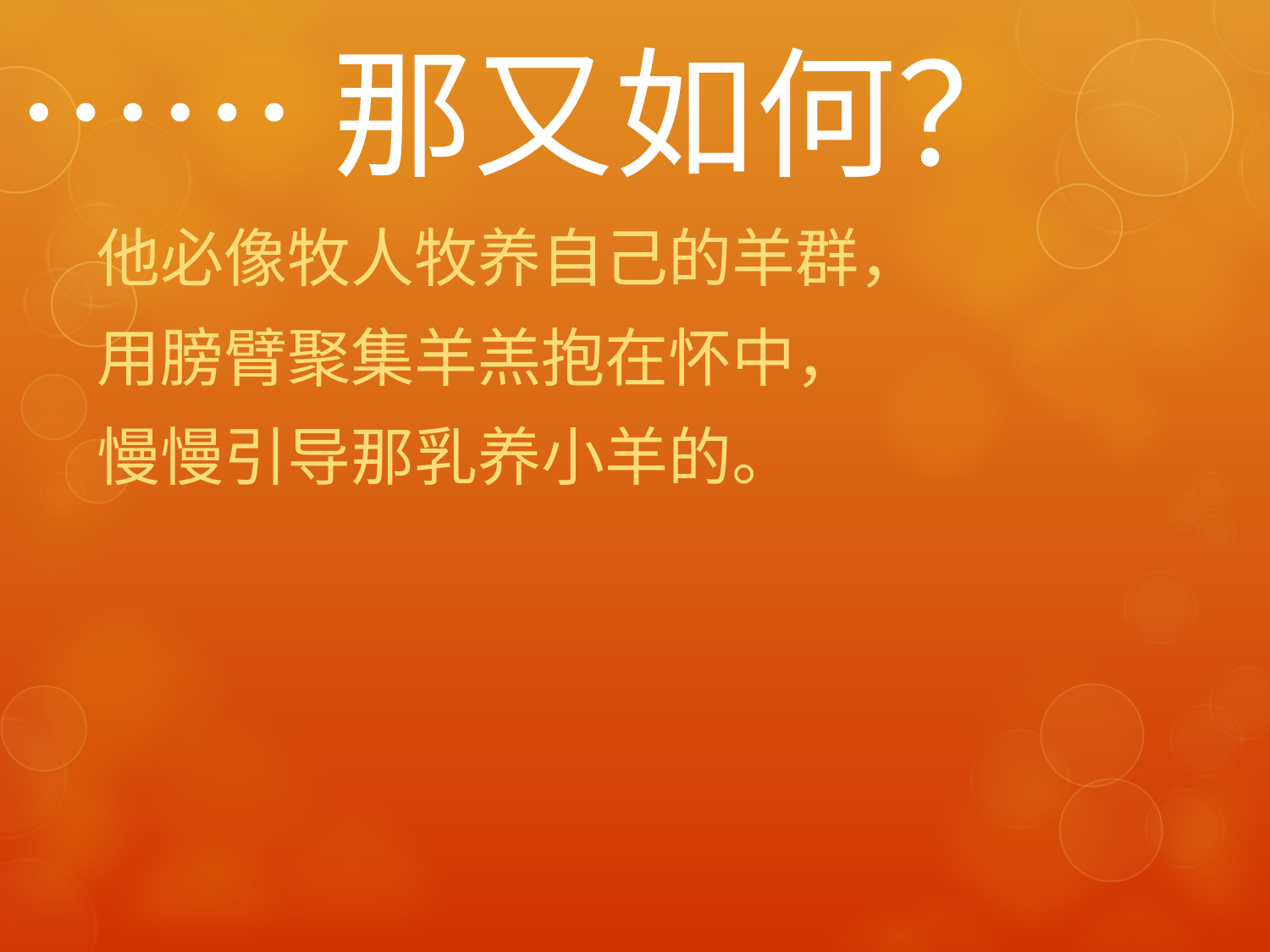

# ……那又如何？
他必像牧人牧养自己的羊群，
用膀臂聚集羊羔抱在怀中，
慢慢引导那乳养小羊的。